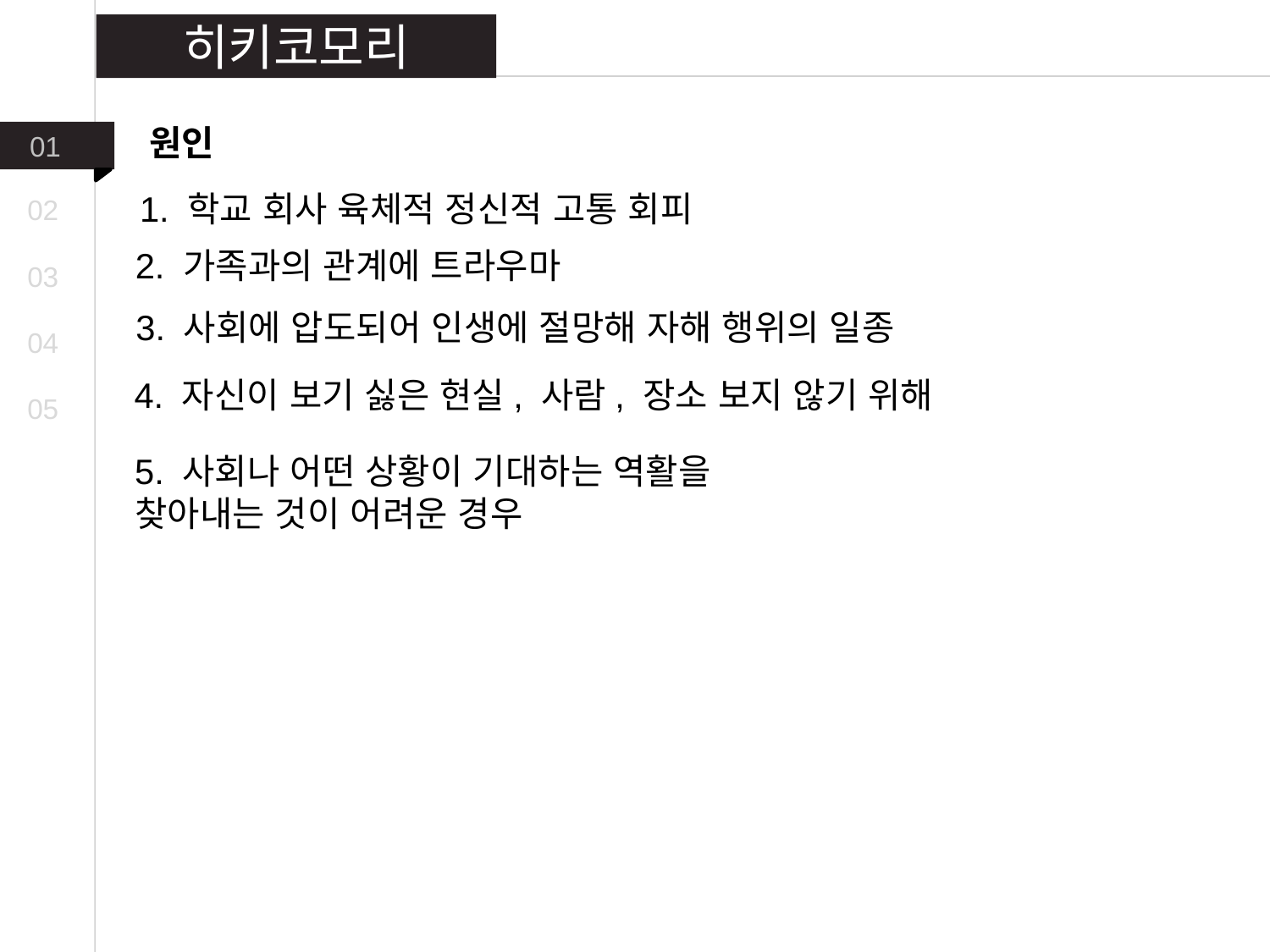

히키코모리
원인

01

1. 학교 회사 육체적 정신적 고통 회피
02
2. 가족과의 관계에 트라우마
03
3. 사회에 압도되어 인생에 절망해 자해 행위의 일종
04
4. 자신이 보기 싫은 현실, 사람, 장소 보지 않기 위해
05
5. 사회나 어떤 상황이 기대하는 역활을 찾아내는 것이 어려운 경우